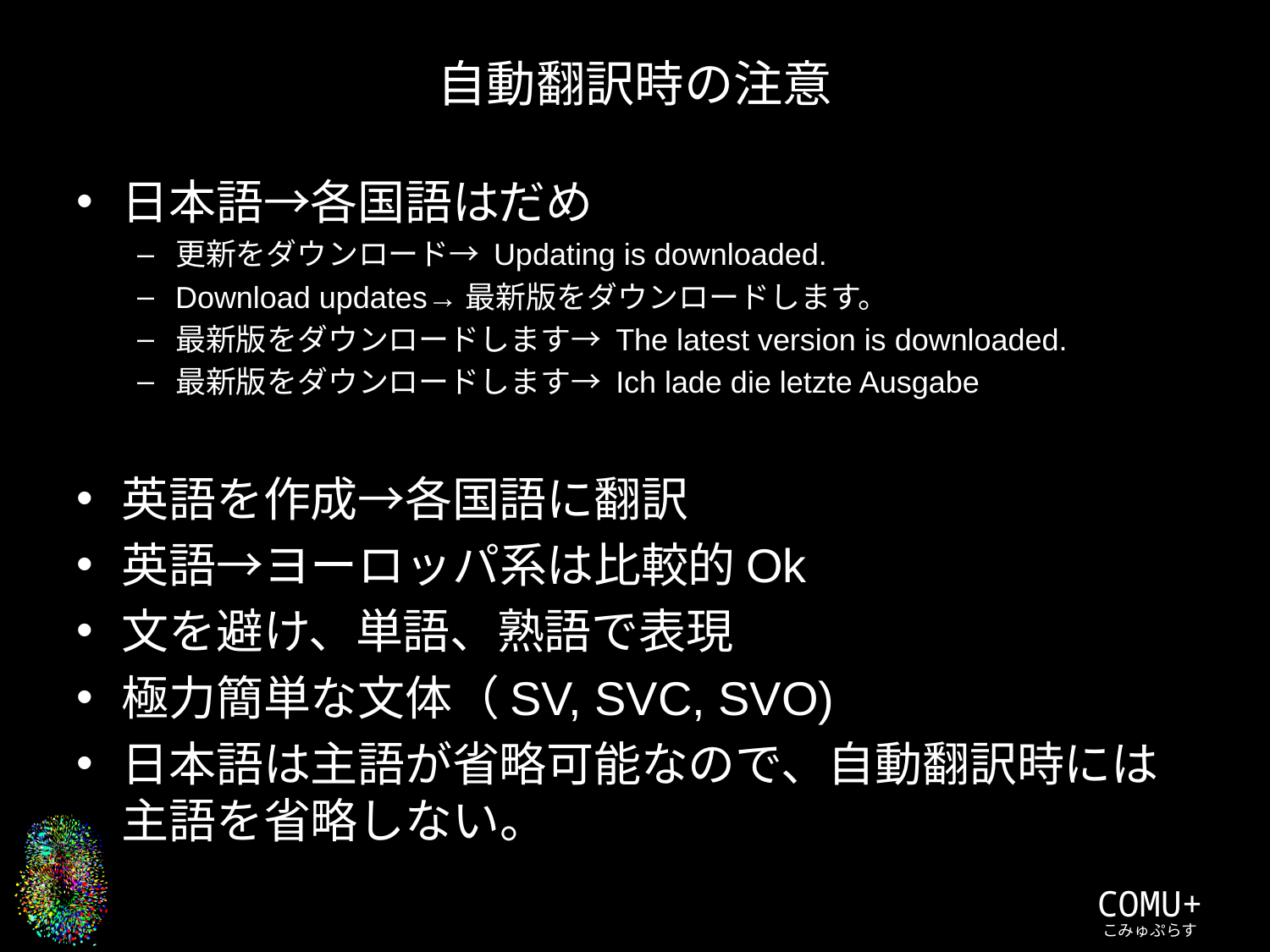

# 自動翻訳時の注意
日本語→各国語はだめ
更新をダウンロード→ Updating is downloaded.
Download updates→最新版をダウンロードします。
最新版をダウンロードします→ The latest version is downloaded.
最新版をダウンロードします→ Ich lade die letzte Ausgabe

英語を作成→各国語に翻訳
英語→ヨーロッパ系は比較的Ok
文を避け、単語、熟語で表現
極力簡単な文体（SV, SVC, SVO)
日本語は主語が省略可能なので、自動翻訳時には主語を省略しない。